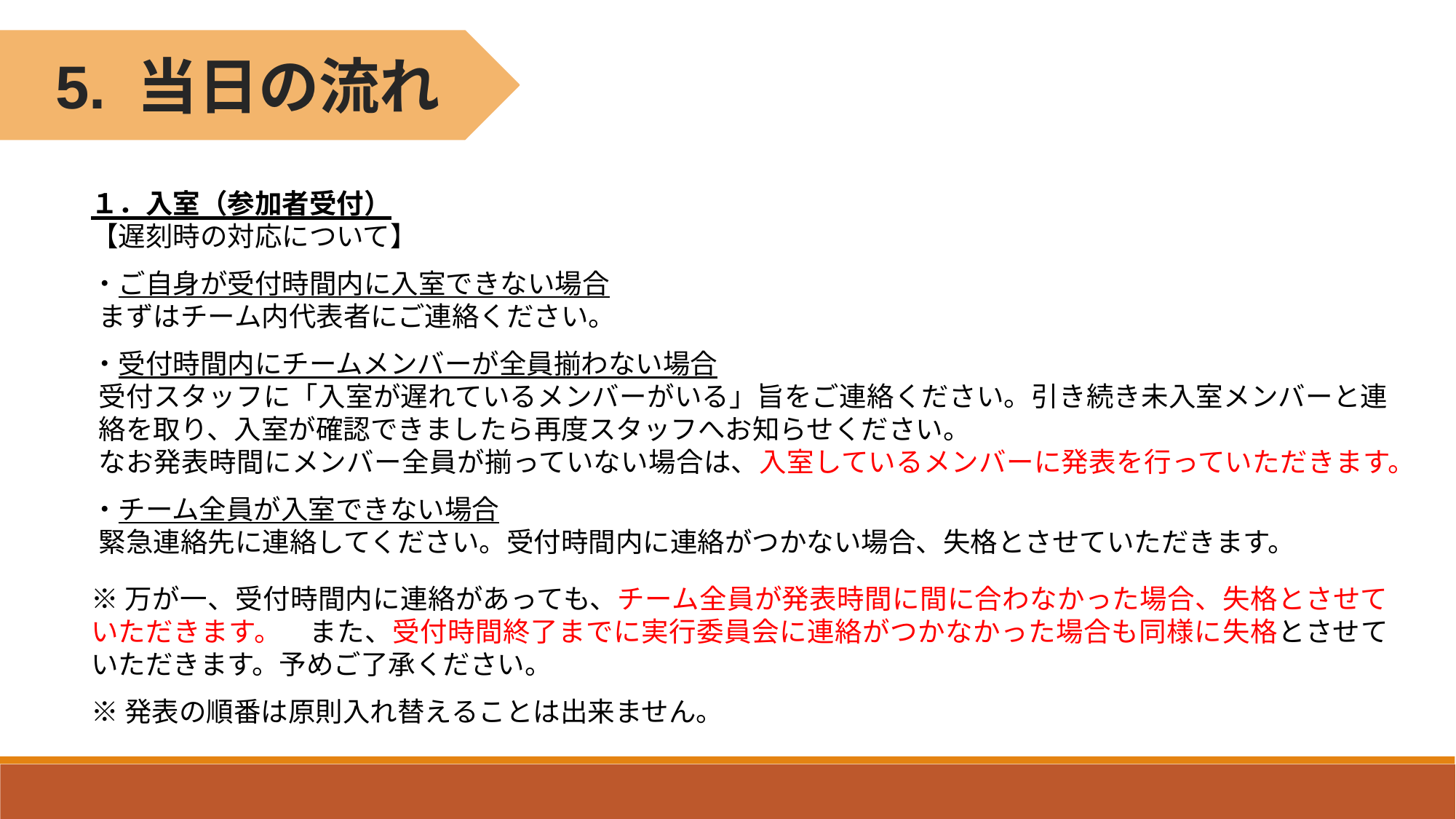

5. 当日の流れ
１．入室（参加者受付）
【遅刻時の対応について】

・ご自身が受付時間内に入室できない場合
まずはチーム内代表者にご連絡ください。

・受付時間内にチームメンバーが全員揃わない場合
受付スタッフに「入室が遅れているメンバーがいる」旨をご連絡ください。引き続き未入室メンバーと連絡を取り、入室が確認できましたら再度スタッフへお知らせください。
なお発表時間にメンバー全員が揃っていない場合は、入室しているメンバーに発表を行っていただきます。

・チーム全員が入室できない場合
緊急連絡先に連絡してください。受付時間内に連絡がつかない場合、失格とさせていただきます。

※万が一、受付時間内に連絡があっても、チーム全員が発表時間に間に合わなかった場合、失格とさせていただきます。　また、受付時間終了までに実行委員会に連絡がつかなかった場合も同様に失格とさせていただきます。予めご了承ください。

※発表の順番は原則入れ替えることは出来ません。